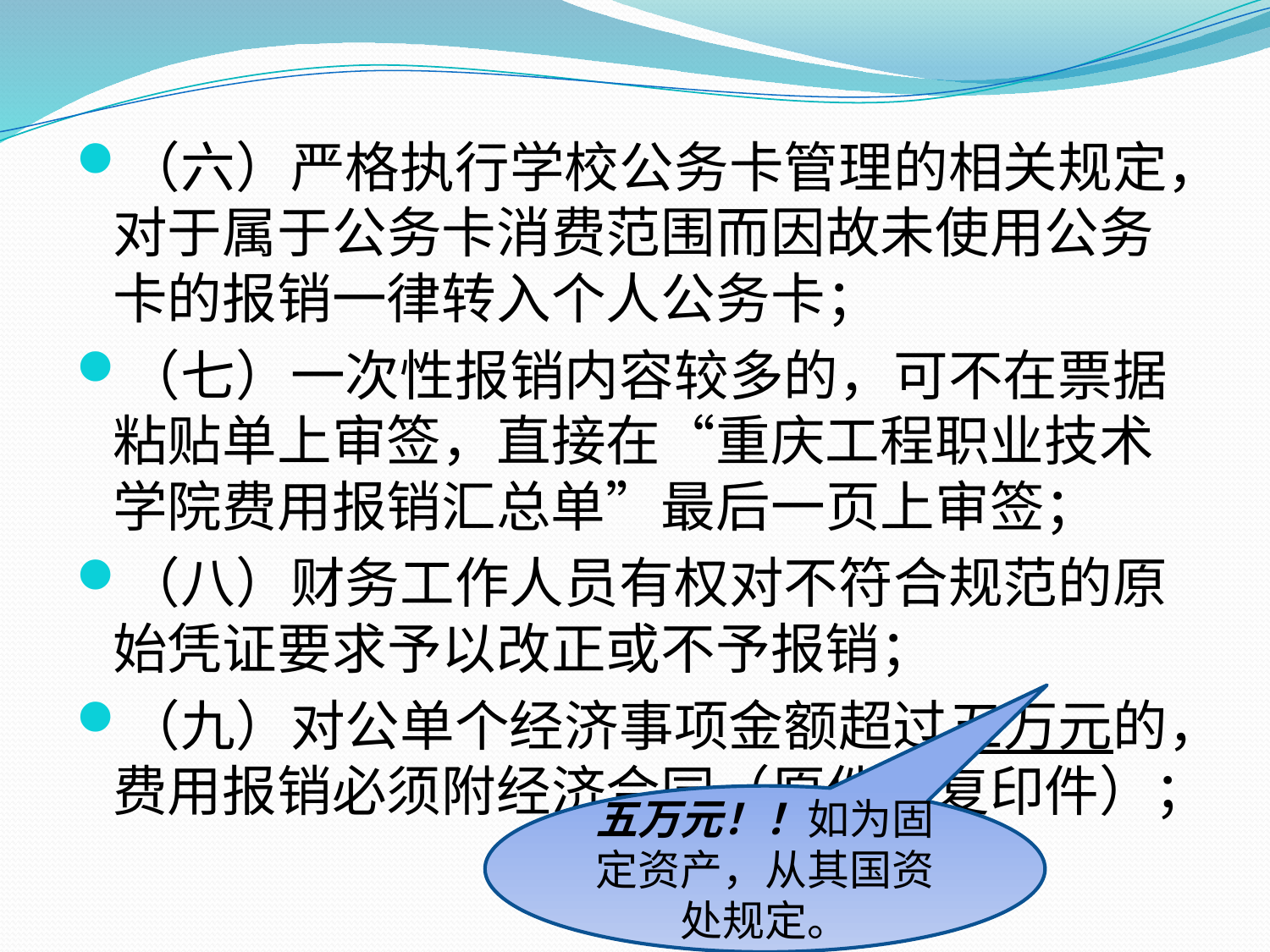

（六）严格执行学校公务卡管理的相关规定，对于属于公务卡消费范围而因故未使用公务卡的报销一律转入个人公务卡；
（七）一次性报销内容较多的，可不在票据粘贴单上审签，直接在“重庆工程职业技术学院费用报销汇总单”最后一页上审签；
（八）财务工作人员有权对不符合规范的原始凭证要求予以改正或不予报销；
（九）对公单个经济事项金额超过五万元的，费用报销必须附经济合同（原件或复印件）；

五万元！！如为固定资产，从其国资处规定。